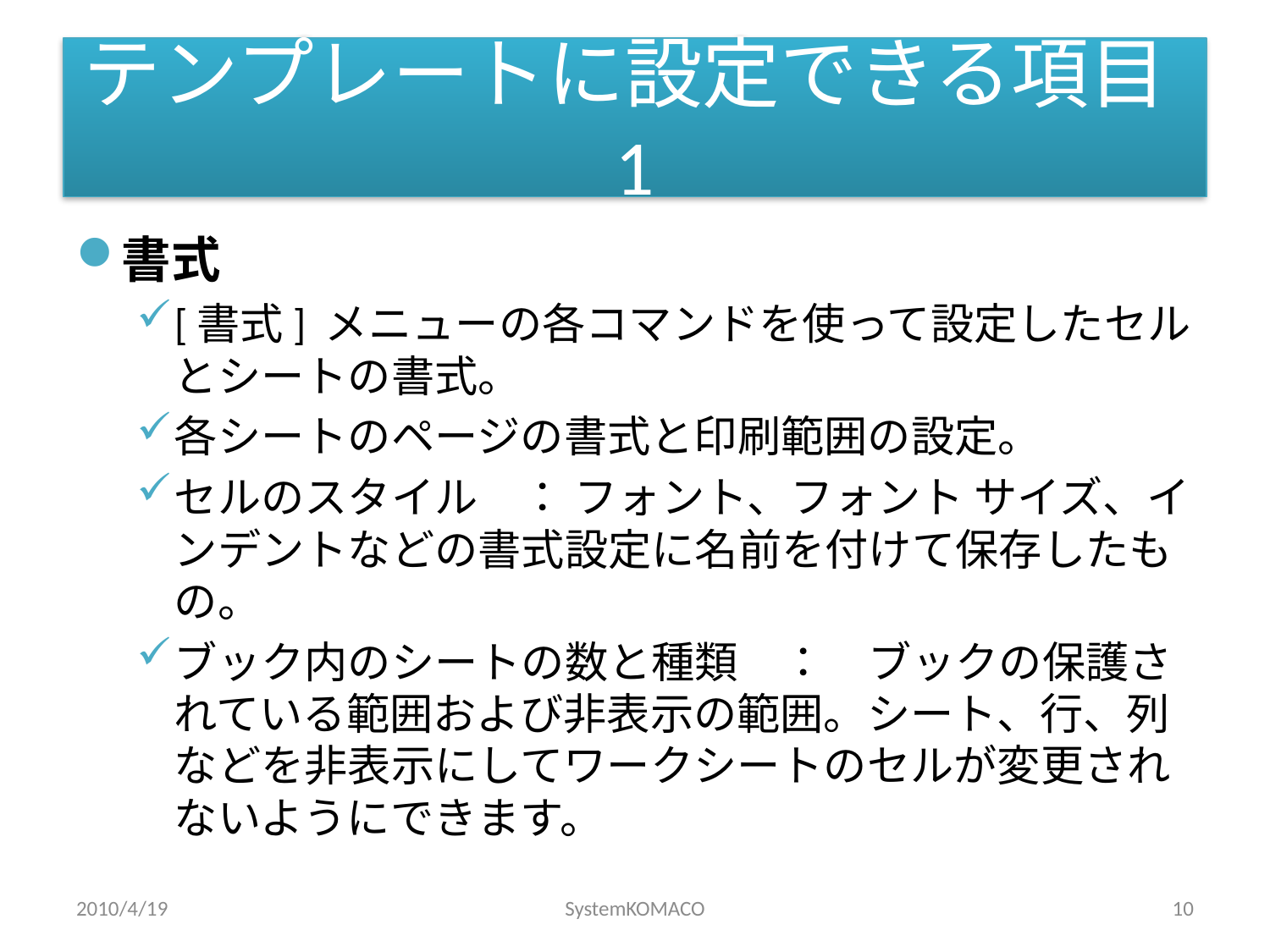

# テンプレートに設定できる項目1
書式
[書式] メニューの各コマンドを使って設定したセルとシートの書式。
各シートのページの書式と印刷範囲の設定。
セルのスタイル　： フォント、フォント サイズ、インデントなどの書式設定に名前を付けて保存したもの。
ブック内のシートの数と種類　：　ブックの保護されている範囲および非表示の範囲。シート、行、列などを非表示にしてワークシートのセルが変更されないようにできます。
2010/4/19
SystemKOMACO
10